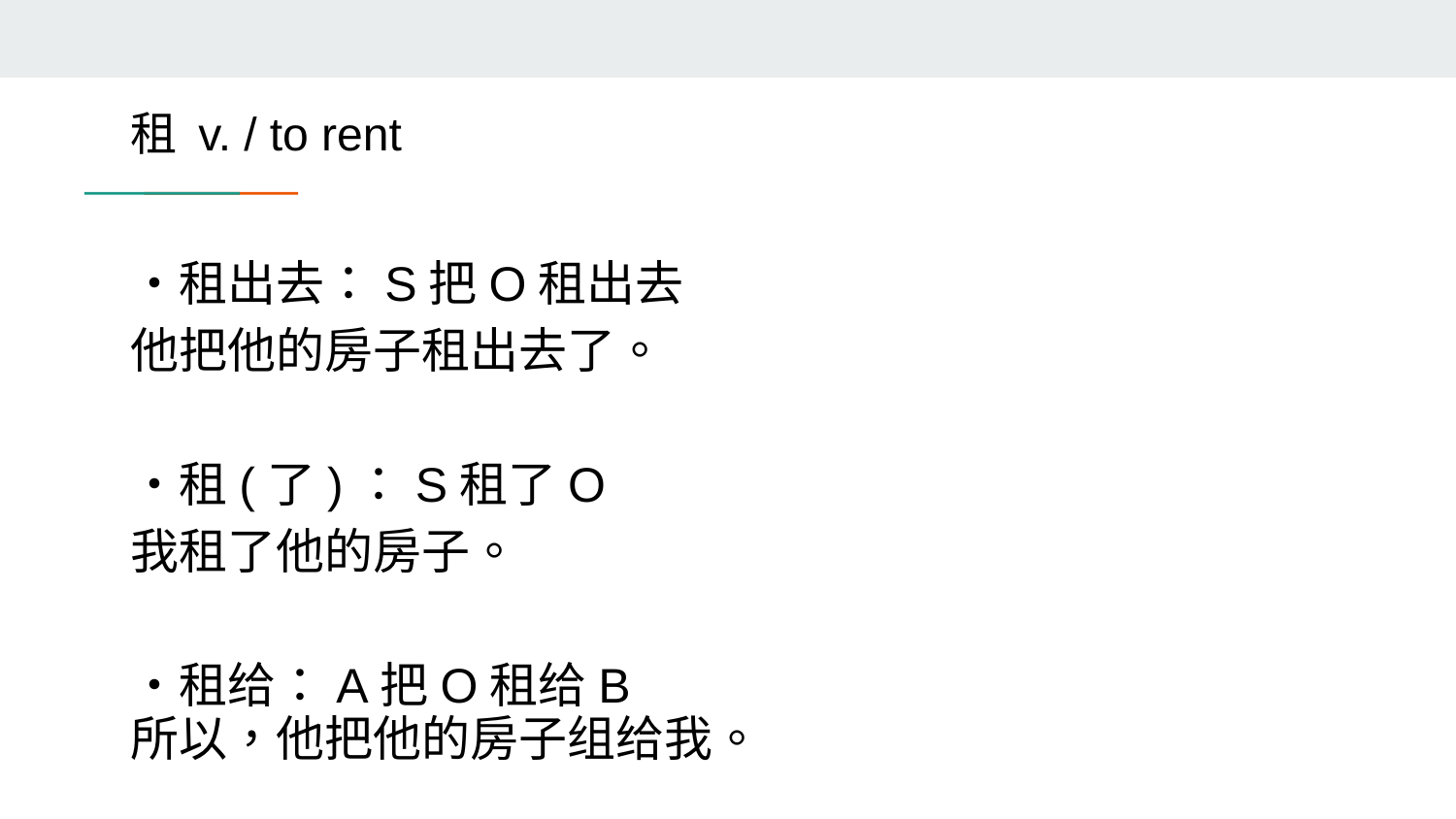

# 租 v. / to rent
・租出去：S把O租出去
他把他的房子租出去了。
・租(了)：S租了O
我租了他的房子。

・租给：A把O租给B
所以，他把他的房子组给我。